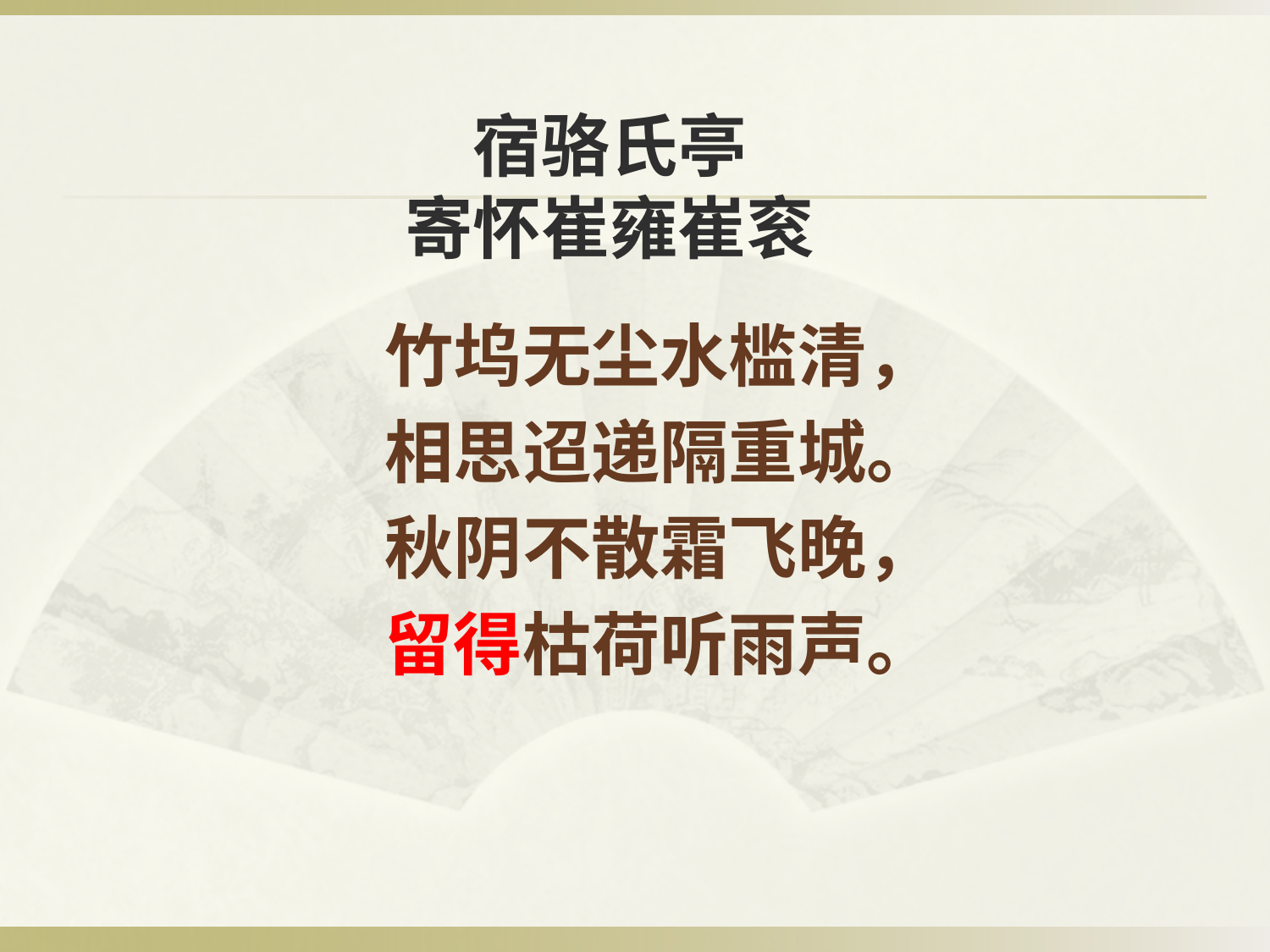

# 宿骆氏亭 寄怀崔雍崔衮
竹坞无尘水槛清，
相思迢递隔重城。
秋阴不散霜飞晚，
留得枯荷听雨声。